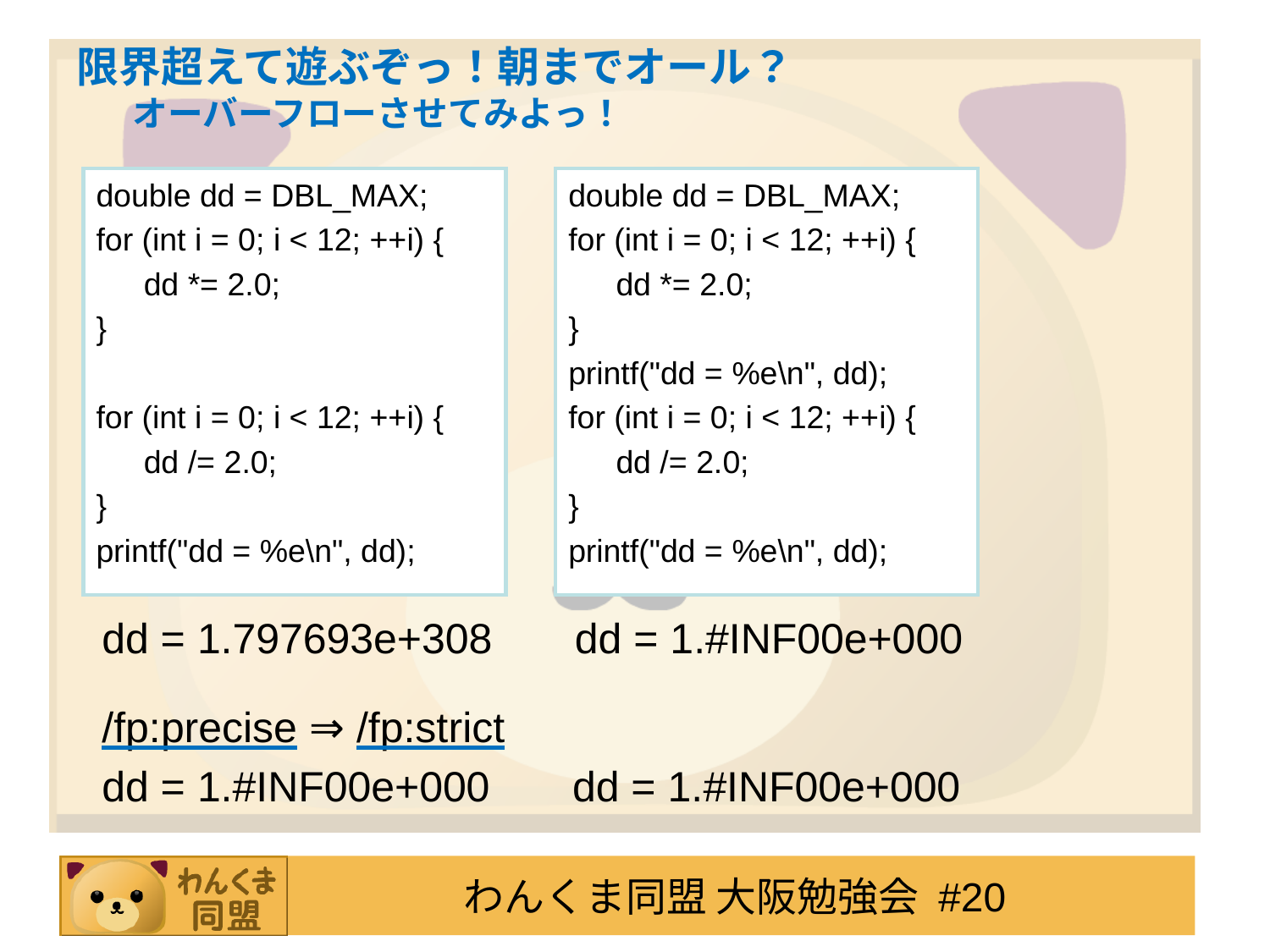

# 限界超えて遊ぶぞっ！朝までオール？ オーバーフローさせてみよっ！
double dd = DBL_MAX;
for (int i = 0; i < 12; ++i) {
	dd *= 2.0;
}

for (int i = 0; i < 12; ++i) {
	dd /= 2.0;
}
printf("dd = %e\n", dd);

double dd = DBL_MAX;
for (int i = 0; i < 12; ++i) {
	dd *= 2.0;
}
printf("dd = %e\n", dd);
for (int i = 0; i < 12; ++i) {
	dd /= 2.0;
}
printf("dd = %e\n", dd);

dd = 1.797693e+308       dd = 1.#INF00e+000
/fp:precise ⇒ /fp:strict
dd = 1.#INF00e+000       dd = 1.#INF00e+000